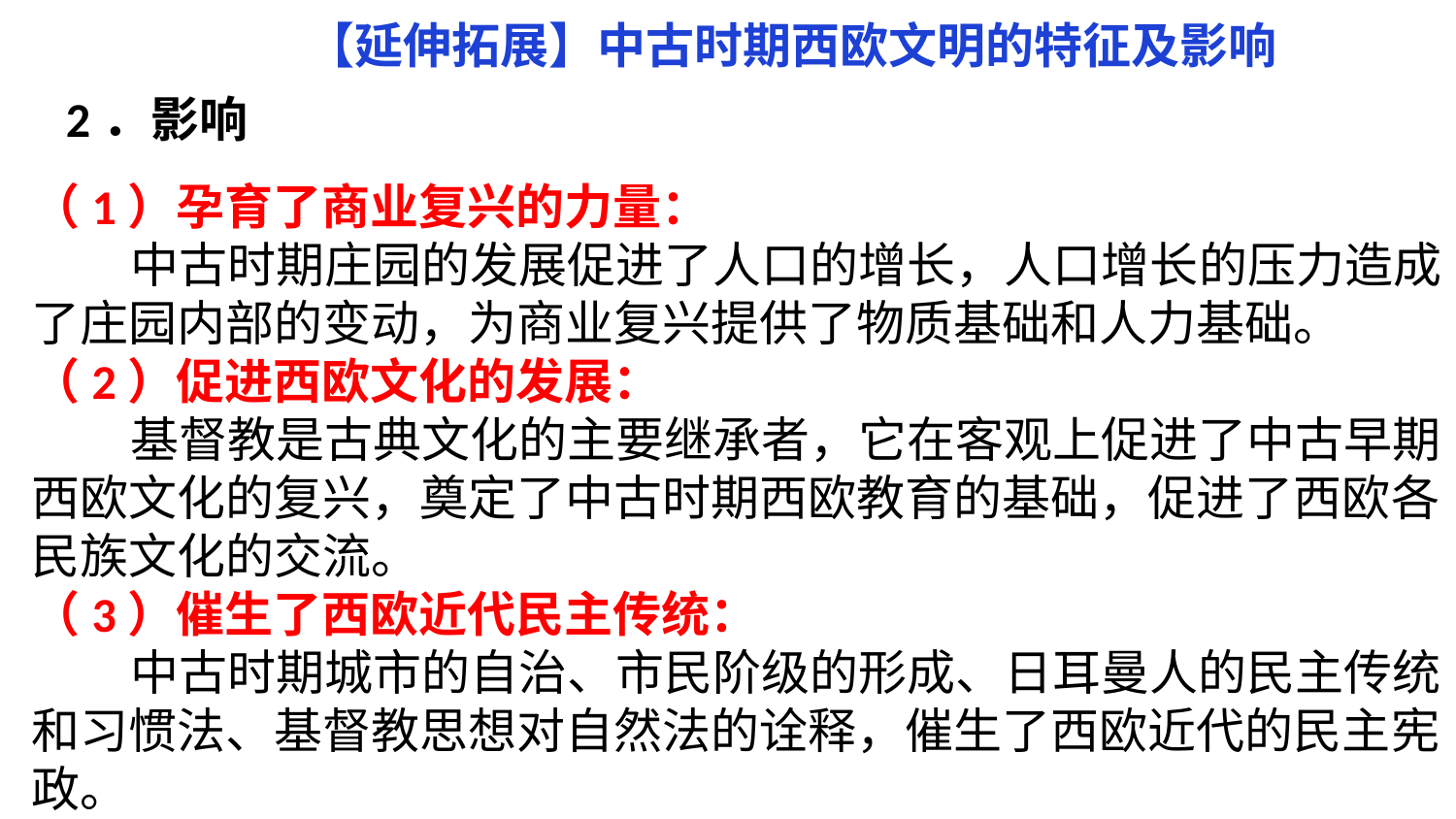

【延伸拓展】中古时期西欧文明的特征及影响
2．影响
（1）孕育了商业复兴的力量：
        中古时期庄园的发展促进了人口的增长，人口增长的压力造成了庄园内部的变动，为商业复兴提供了物质基础和人力基础。
（2）促进西欧文化的发展：
        基督教是古典文化的主要继承者，它在客观上促进了中古早期西欧文化的复兴，奠定了中古时期西欧教育的基础，促进了西欧各民族文化的交流。
（3）催生了西欧近代民主传统：
        中古时期城市的自治、市民阶级的形成、日耳曼人的民主传统和习惯法、基督教思想对自然法的诠释，催生了西欧近代的民主宪政。